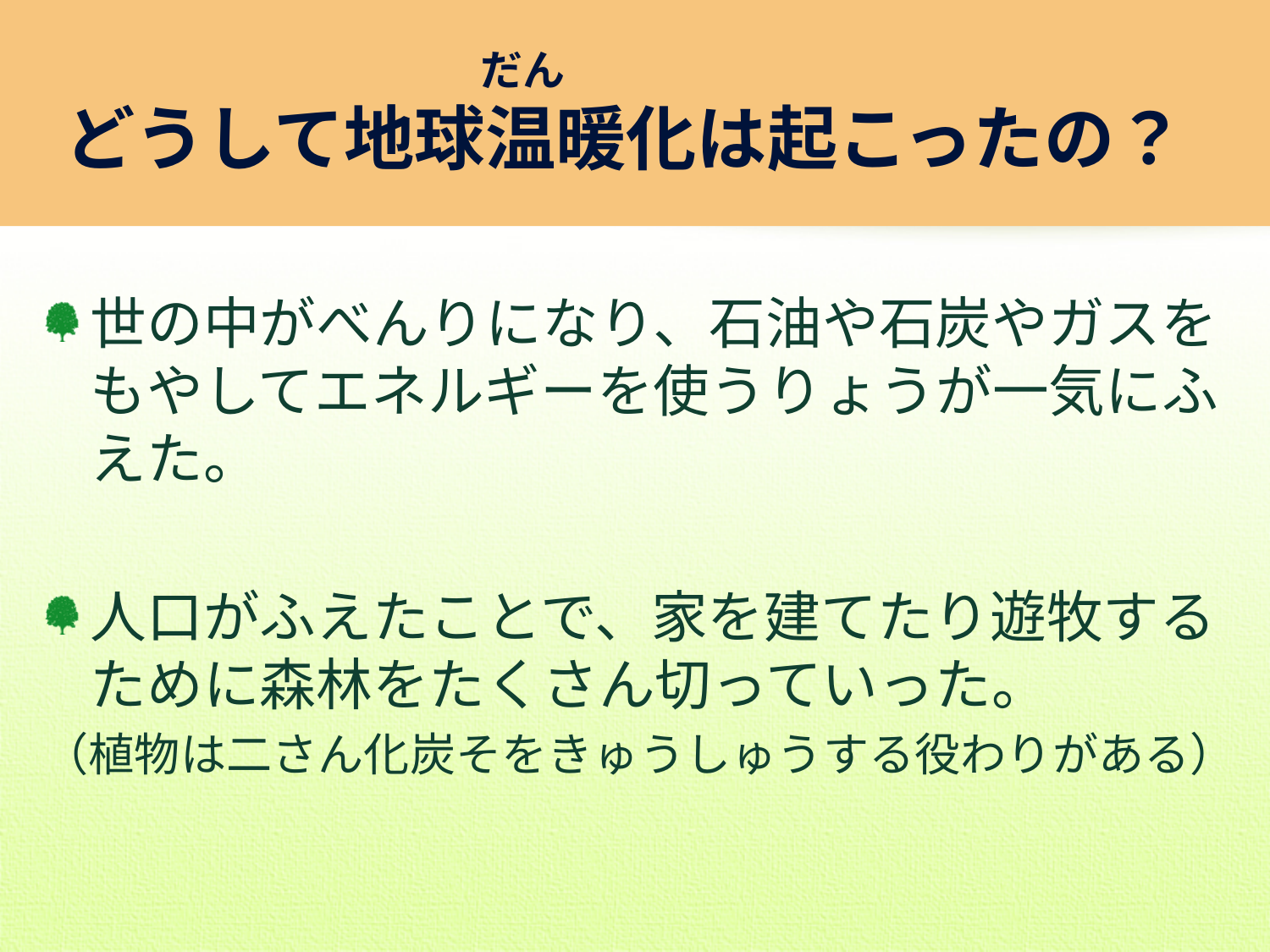

だん
　 どうして地球温暖化は起こったの？
世の中がべんりになり、石油や石炭やガスをもやしてエネルギーを使うりょうが一気にふえた。

人口がふえたことで、家を建てたり遊牧するために森林をたくさん切っていった。
（植物は二さん化炭そをきゅうしゅうする役わりがある）